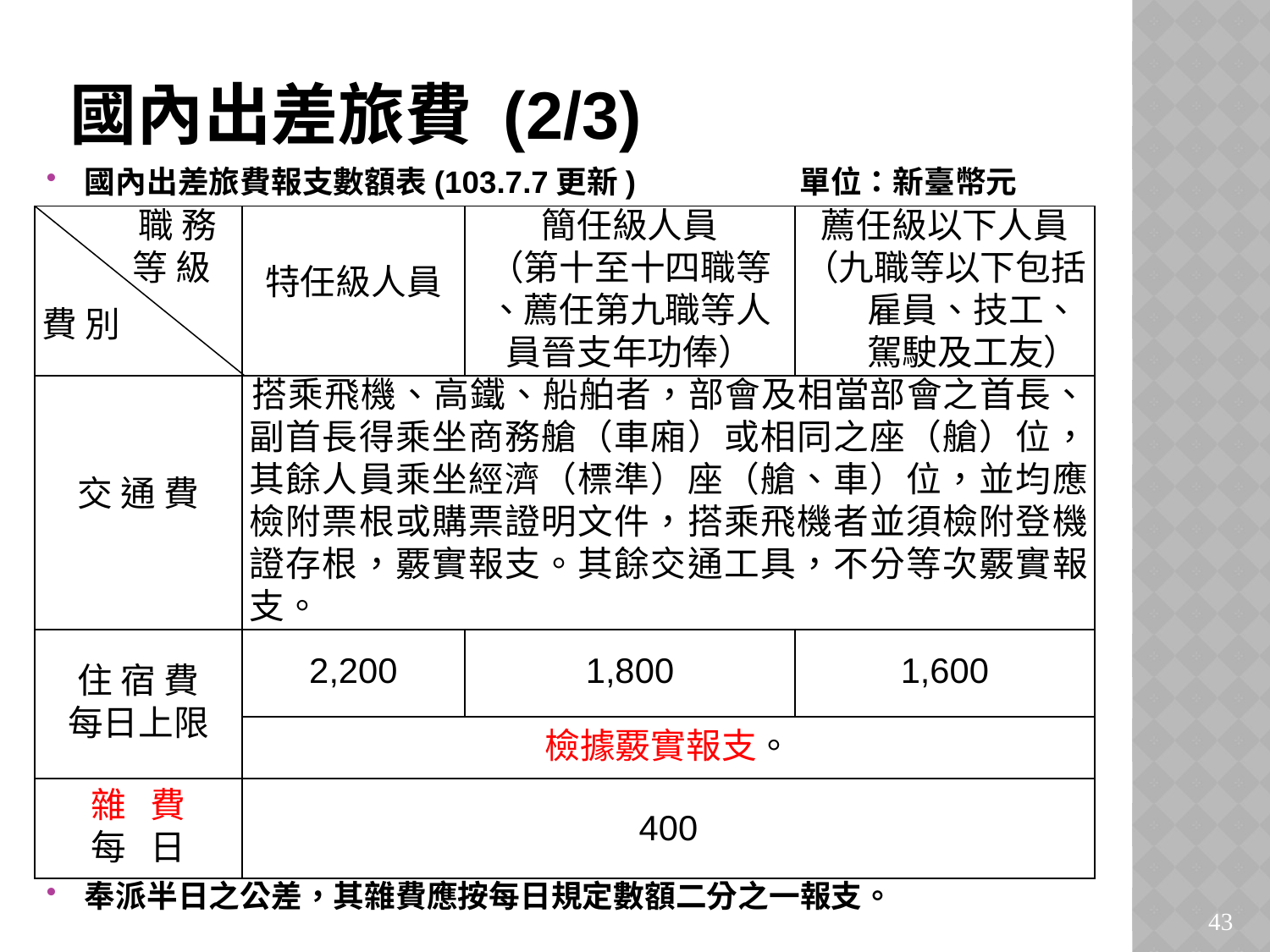

# 國內出差旅費 (2/3)
國內出差旅費報支數額表(103.7.7更新)                  單位：新臺幣元

奉派半日之公差，其雜費應按每日規定數額二分之一報支。
| 職 務 　 等 級 費 別 | 特任級人員 | 簡任級人員 （第十至十四職等 、薦任第九職等人員晉支年功俸） | 薦任級以下人員 （九職等以下包括雇員、技工、駕駛及工友） |
| --- | --- | --- | --- |
| 交 通 費 | 搭乘飛機、高鐵、船舶者，部會及相當部會之首長、副首長得乘坐商務艙（車廂）或相同之座（艙）位，其餘人員乘坐經濟（標準）座（艙、車）位，並均應檢附票根或購票證明文件，搭乘飛機者並須檢附登機證存根，覈實報支。其餘交通工具，不分等次覈實報支。 |  |  |
| 住 宿 費 每日上限 | 2,200 | 1,800 | 1,600 |
|  | 檢據覈實報支。 |  |  |
| 雜 費 每 日 | 400 |  |  |

43